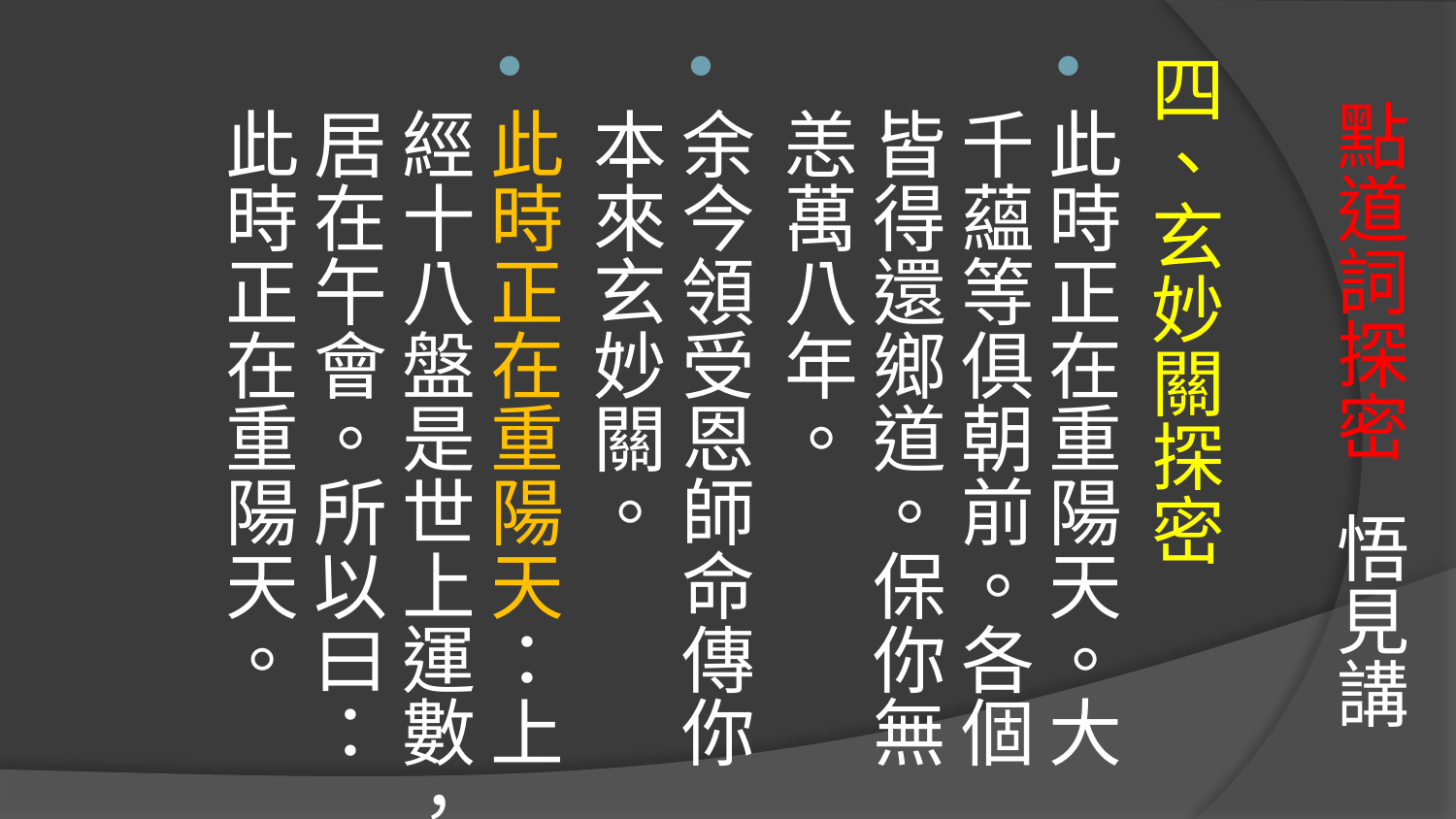

四、玄妙關探密
此時正在重陽天。大千蘊等俱朝前。各個皆得還鄉道。保你無恙萬八年。
余今領受恩師命傳你本來玄妙關。
此時正在重陽天：上經十八盤是世上運數，居在午會。所以曰：此時正在重陽天。

# 點道詞探密   悟見講